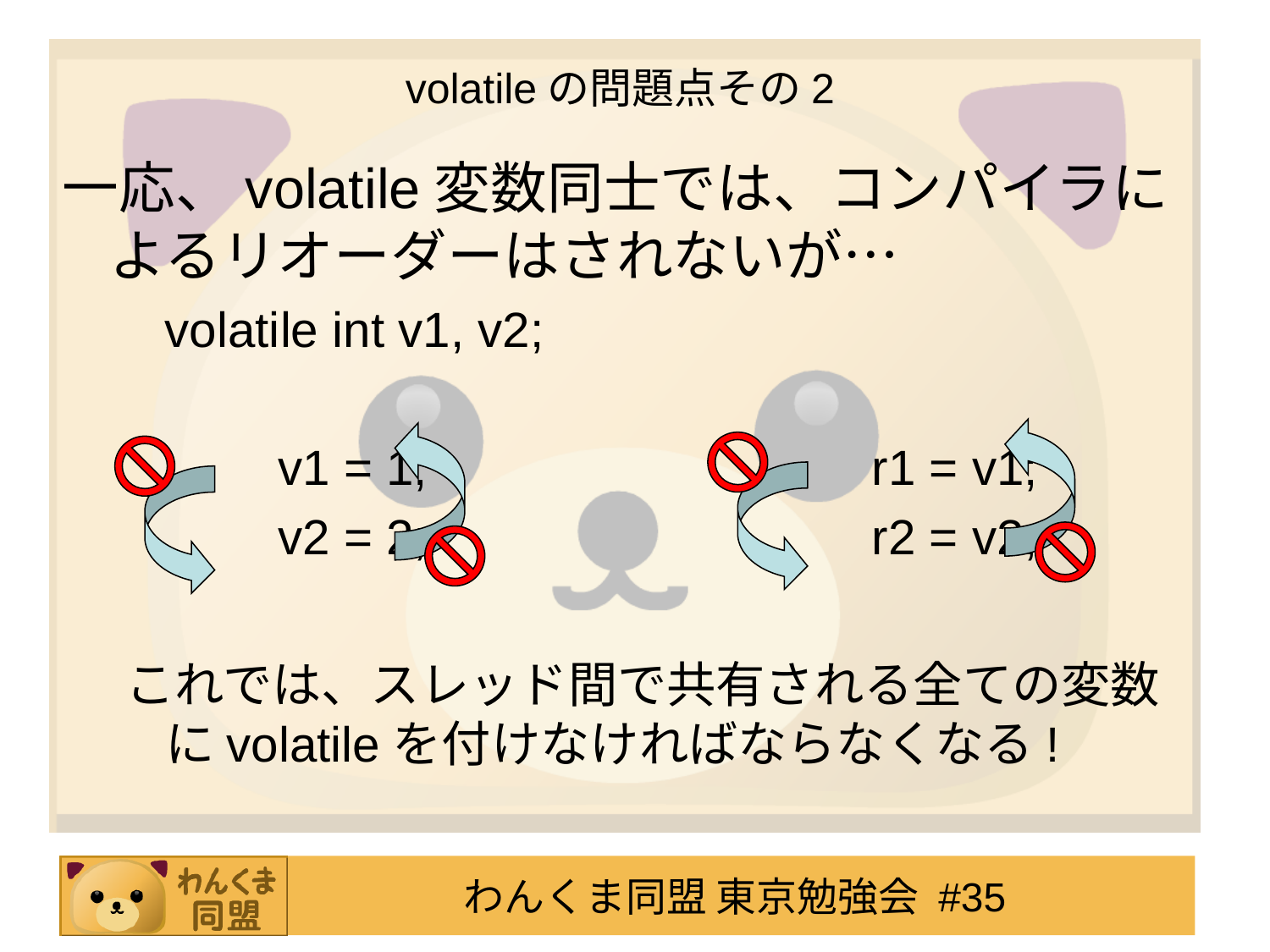

# volatileの問題点その2
一応、volatile変数同士では、コンパイラによるリオーダーはされないが…
	    volatile int v1, v2;

		   v1 = 1;				r1 = v1;
		   v2 = 2;				r2 = v2;

これでは、スレッド間で共有される全ての変数にvolatileを付けなければならなくなる!